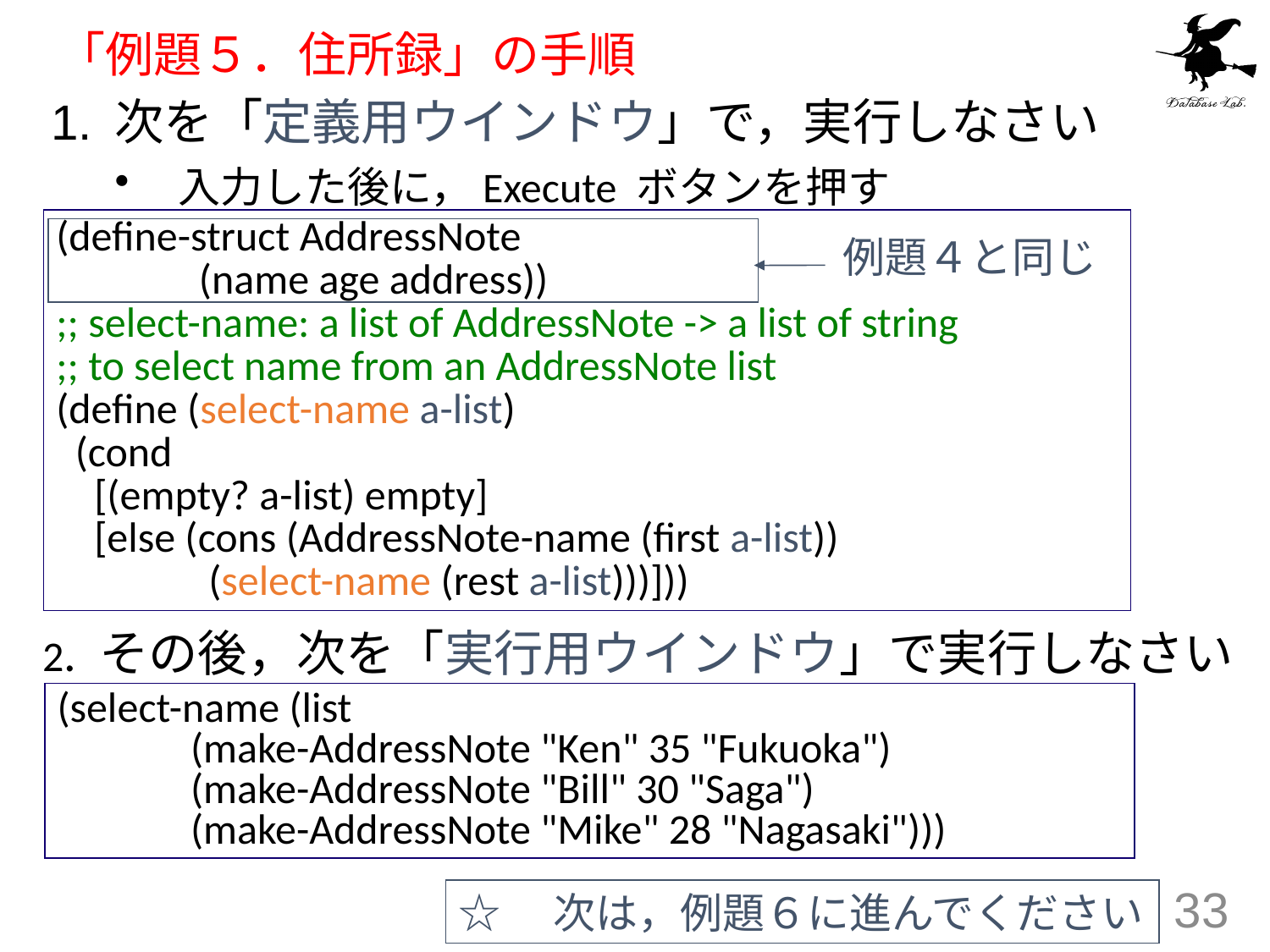

# 「例題５．住所録」の手順
次を「定義用ウインドウ」で，実行しなさい
入力した後に，Execute ボタンを押す
(define-struct AddressNote
               (name age address))
;; select-name: a list of AddressNote -> a list of string
;; to select name from an AddressNote list
(define (select-name a-list)
  (cond
    [(empty? a-list) empty]
    [else (cons (AddressNote-name (first a-list))
                (select-name (rest a-list)))]))

例題４と同じ

2. その後，次を「実行用ウインドウ」で実行しなさい
(select-name (list
              (make-AddressNote "Ken" 35 "Fukuoka")
              (make-AddressNote "Bill" 30 "Saga")
              (make-AddressNote "Mike" 28 "Nagasaki")))
☆　次は，例題６に進んでください
33